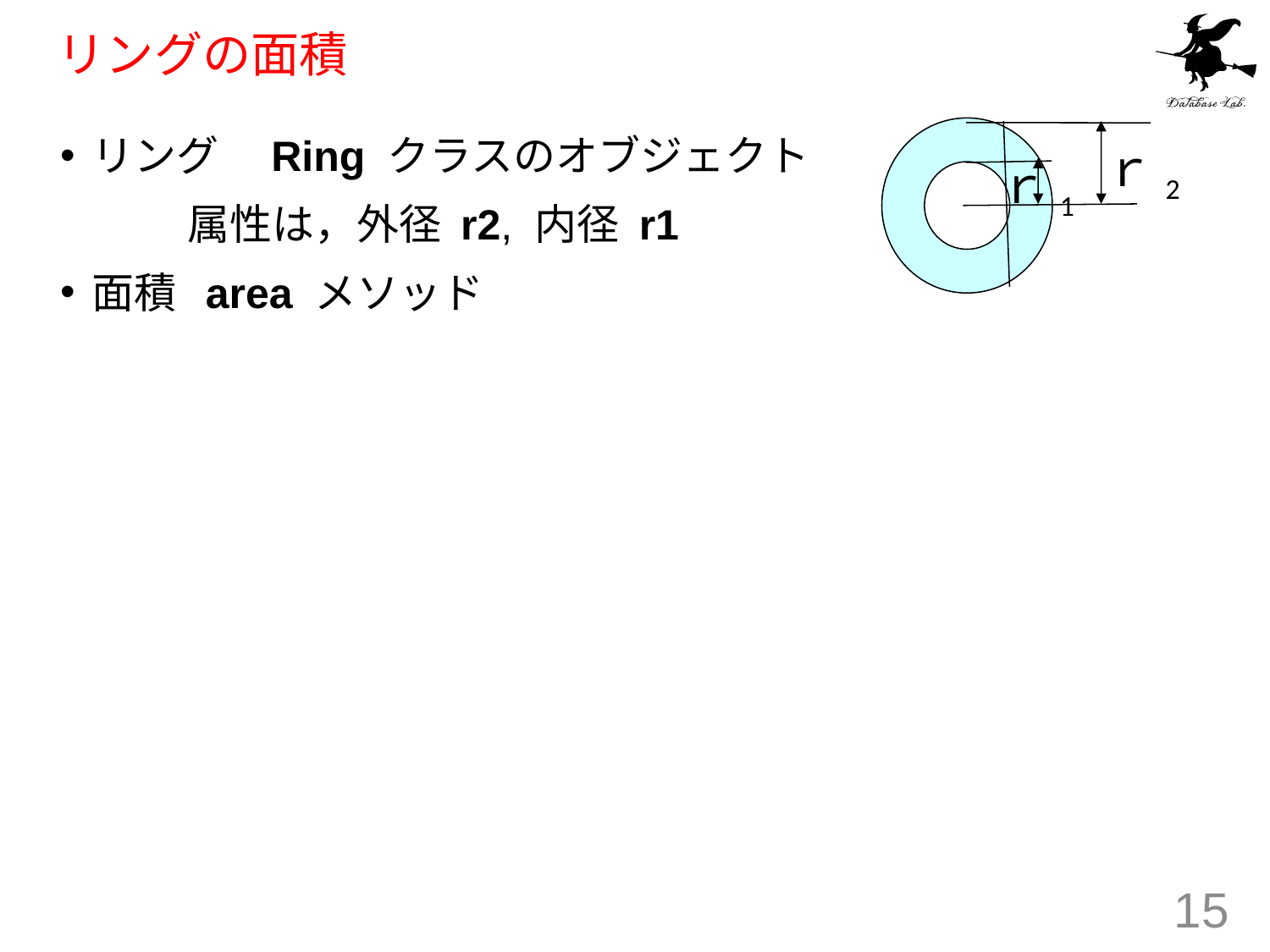

# リングの面積

リング　Ring クラスのオブジェクト
	属性は，外径 r2, 内径 r1
面積  area メソッド
ｒ2
ｒ1

15